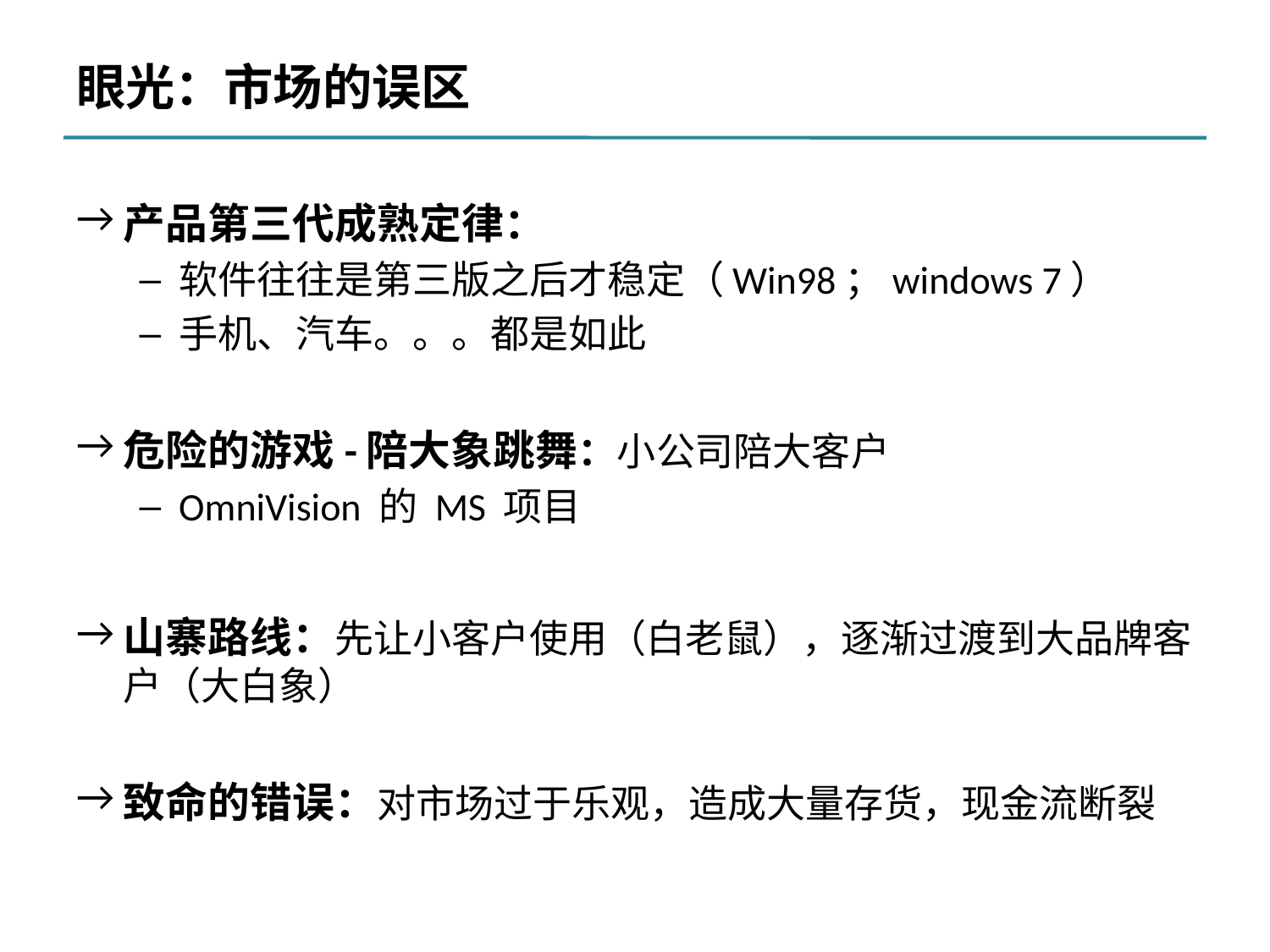

# 眼光：市场的误区
产品第三代成熟定律：
软件往往是第三版之后才稳定（Win98；windows 7）
手机、汽车。。。都是如此

危险的游戏-陪大象跳舞：小公司陪大客户
OmniVision 的 MS 项目

山寨路线：先让小客户使用（白老鼠），逐渐过渡到大品牌客户（大白象）

致命的错误：对市场过于乐观，造成大量存货，现金流断裂